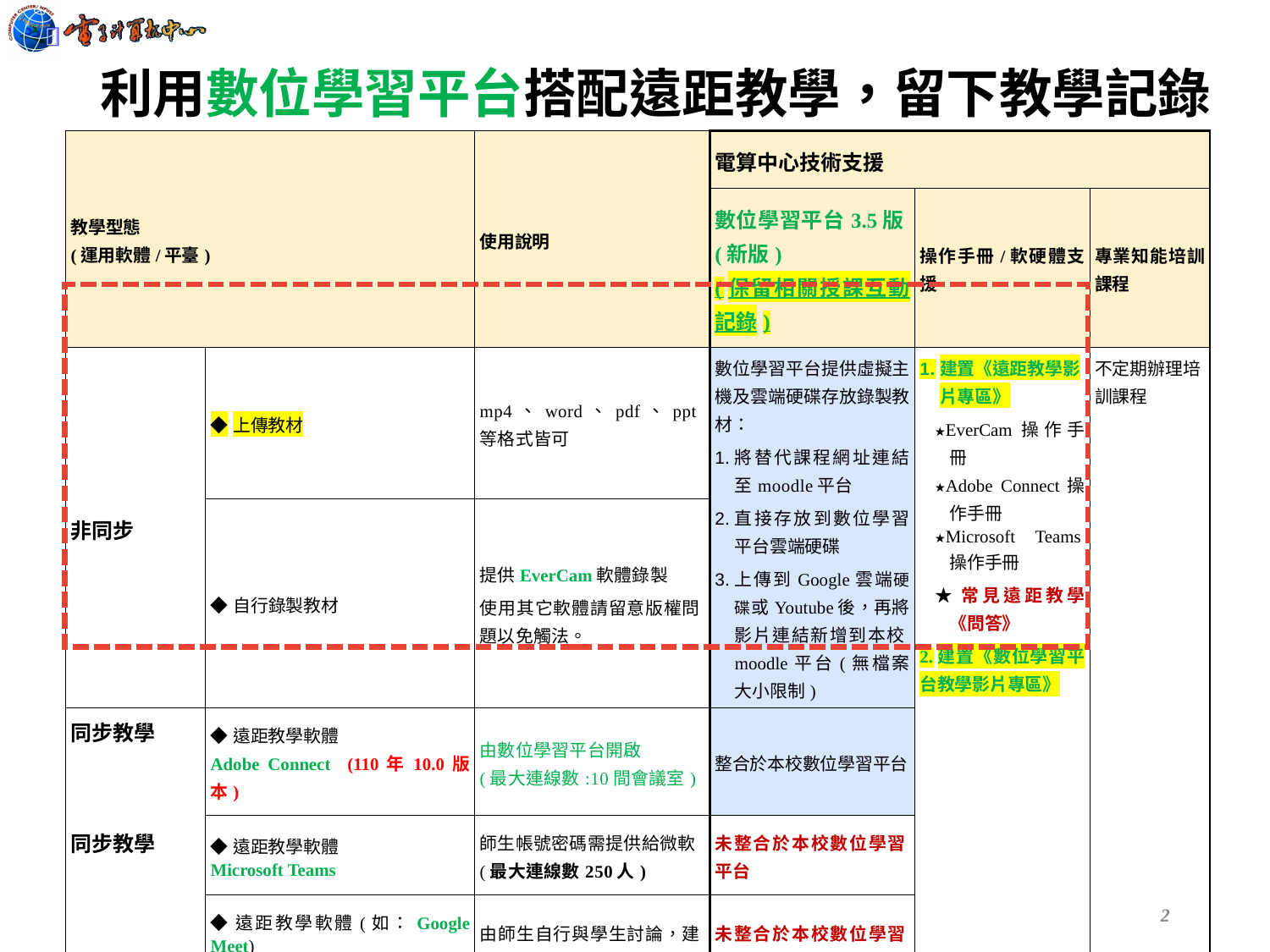

# 利用數位學習平台搭配遠距教學，留下教學記錄
| 教學型態 (運用軟體/平臺) |  | 使用說明 | 電算中心技術支援 |  |  |
| --- | --- | --- | --- | --- | --- |
|  |  |  | 數位學習平台3.5版(新版) (保留相關授課互動記錄) | 操作手冊/軟硬體支援 | 專業知能培訓課程 |
| 非同步 | ◆上傳教材 | mp4、word、pdf、ppt等格式皆可 | 數位學習平台提供虛擬主機及雲端硬碟存放錄製教材： 將替代課程網址連結至moodle平台 直接存放到數位學習平台雲端硬碟 上傳到Google雲端硬碟或Youtube後，再將影片連結新增到本校moodle平台(無檔案大小限制) | 建置《遠距教學影片專區》 ★EverCam操作手冊 ★Adobe Connect操作手冊 ★Microsoft Teams操作手冊 ★常見遠距教學《問答》 2.建置《數位學習平台教學影片專區》 | 不定期辦理培訓課程 |
|  | ◆自行錄製教材 | 提供EverCam軟體錄製 使用其它軟體請留意版權問題以免觸法。 |  |  |  |
| 同步教學 同步教學 | ◆遠距教學軟體 Adobe Connect (110年10.0版本) | 由數位學習平台開啟 (最大連線數:10間會議室) | 整合於本校數位學習平台 |  |  |
|  | ◆遠距教學軟體 Microsoft Teams | 師生帳號密碼需提供給微軟 (最大連線數250人) | 未整合於本校數位學習平台 |  |  |
|  | ◆遠距教學軟體(如：Google Meet) 其它通訊軟體授課 | 由師生自行與學生討論，建立教學群組及遠距平台 | 未整合於本校數位學習平台 |  |  |
| 同步與非同步 | 混合式教學 | 錄製教材後將影片連結新增到本校Moodle平台 |  |  |  |
| 備註： 同　步教學：運用視訊在特定的時間線上同步，讓教師與學生同步上課與學習；師生間可作即時溝通與問答，隨時調整授課內容。 非同步教學：將課程資料與相關素材「數位化」，包括文字、圖片、聲音或影片等，且將所有的素材整合於網頁中，讓學生以瀏覽課程網站的方式學習，並透過討論區的方式，用文字或音視訊的方式與教師互動。 |  |  |  |  |  |

2